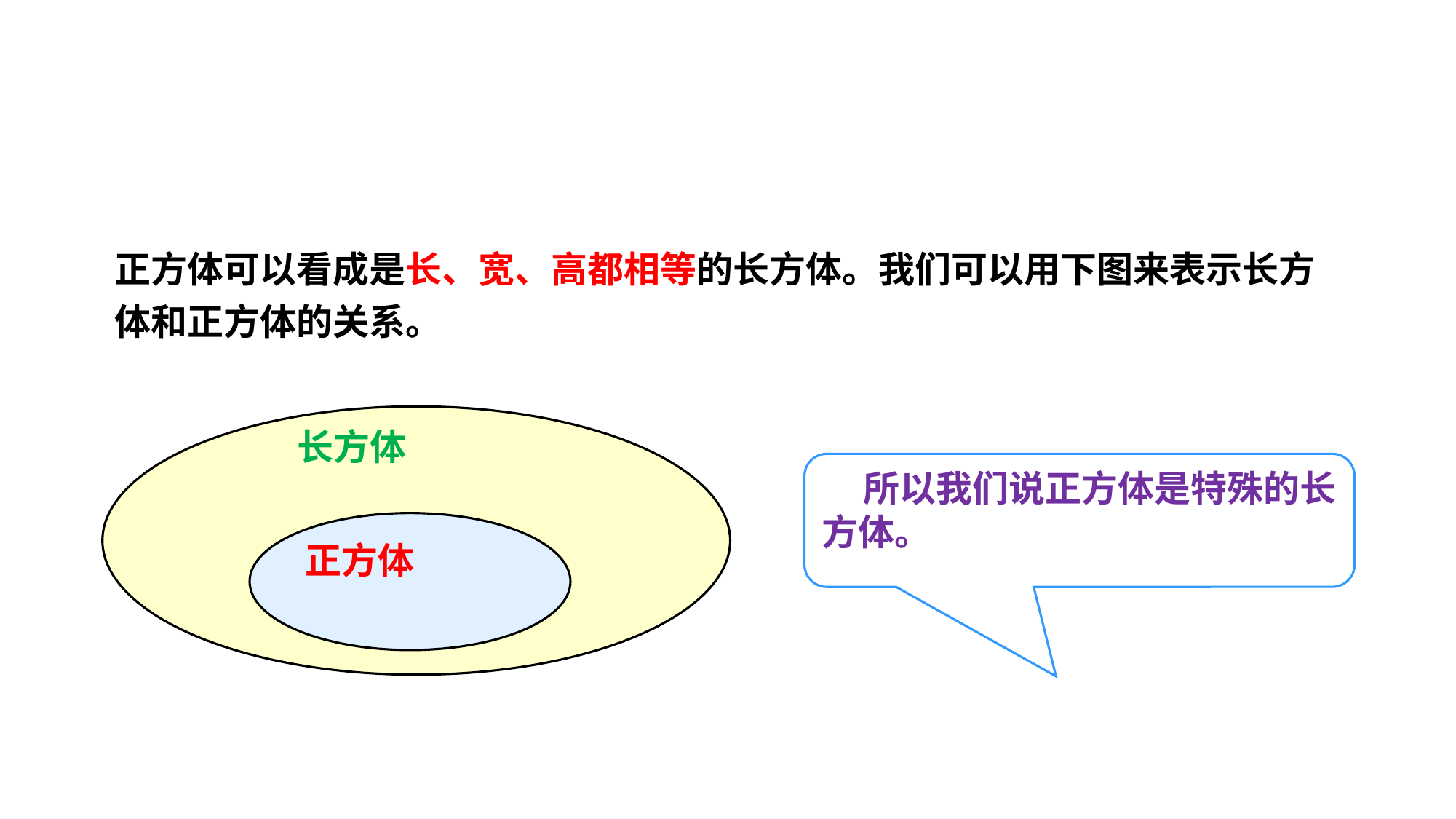

探索新知
正方体可以看成是长、宽、高都相等的长方体。我们可以用下图来表示长方体和正方体的关系。

长方体
    所以我们说正方体是特殊的长方体。

正方体